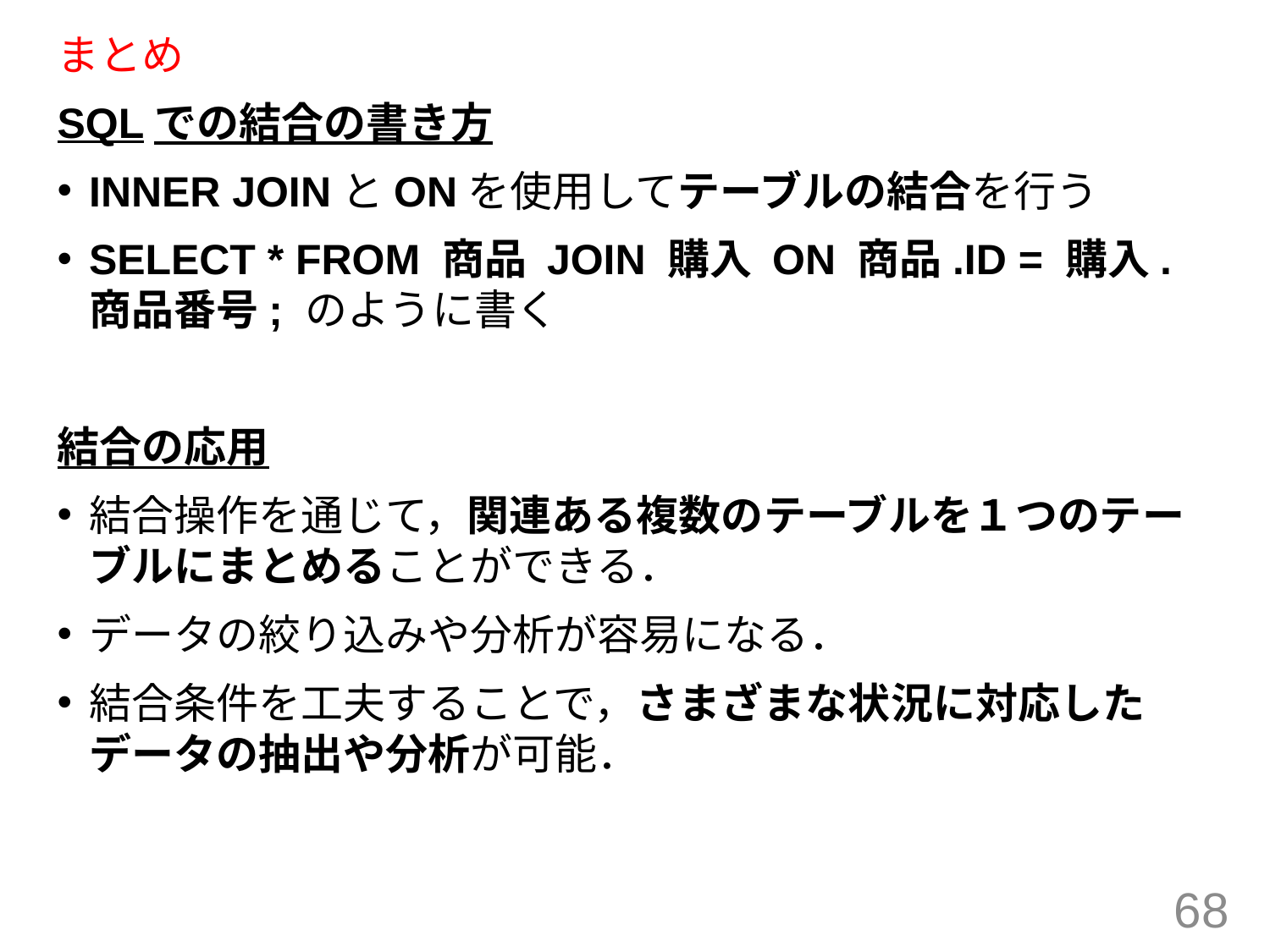

# まとめ
SQLでの結合の書き方
INNER JOINとONを使用してテーブルの結合を行う
SELECT * FROM 商品 JOIN 購入 ON 商品.ID = 購入.商品番号; のように書く

結合の応用
結合操作を通じて，関連ある複数のテーブルを１つのテーブルにまとめることができる．
データの絞り込みや分析が容易になる．
結合条件を工夫することで，さまざまな状況に対応したデータの抽出や分析が可能．
68